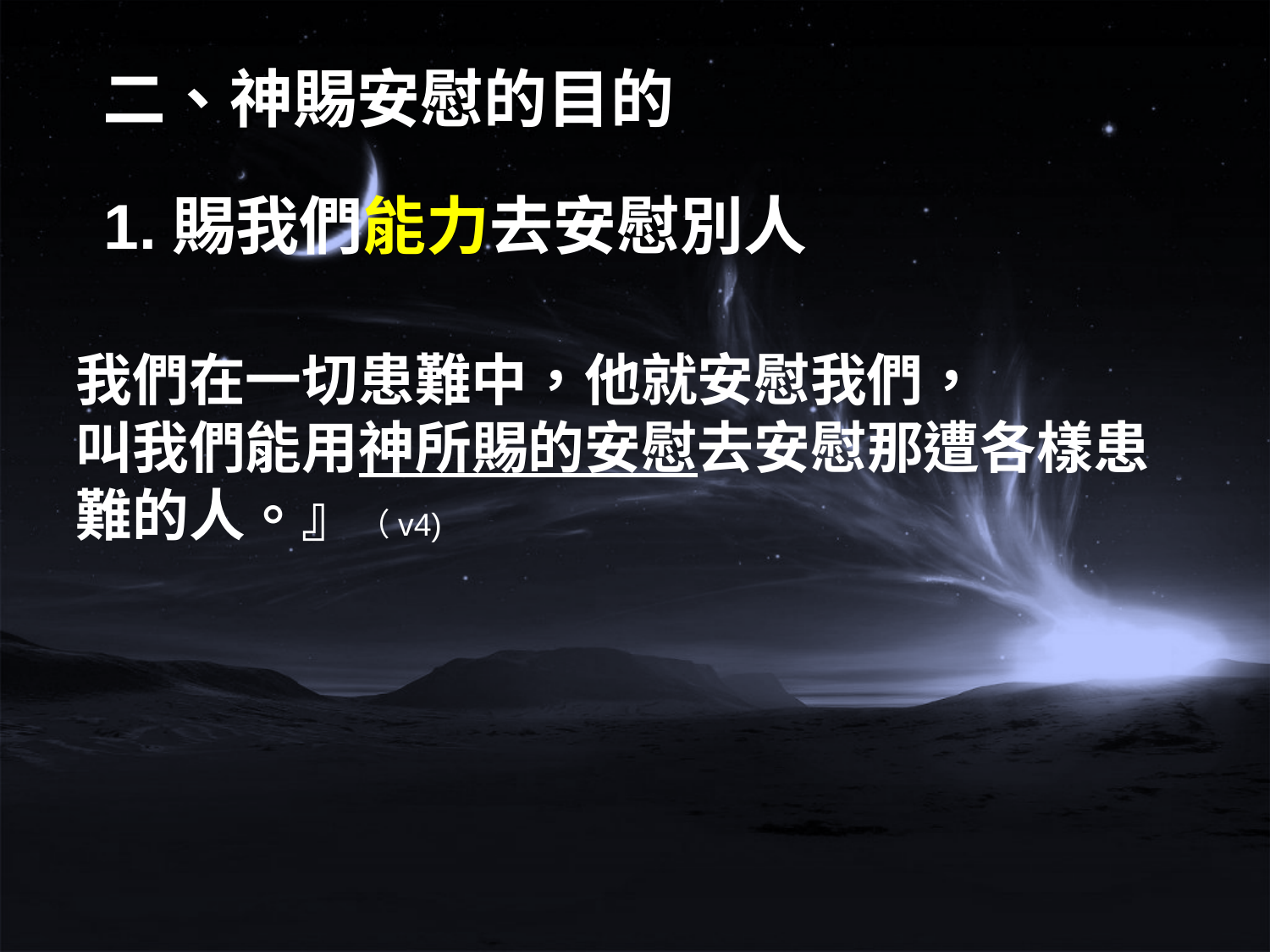

二、神賜安慰的目的
1.賜我們能力去安慰別人
我們在一切患難中，他就安慰我們，
叫我們能用神所賜的安慰去安慰那遭各樣患難的人。』（v4)